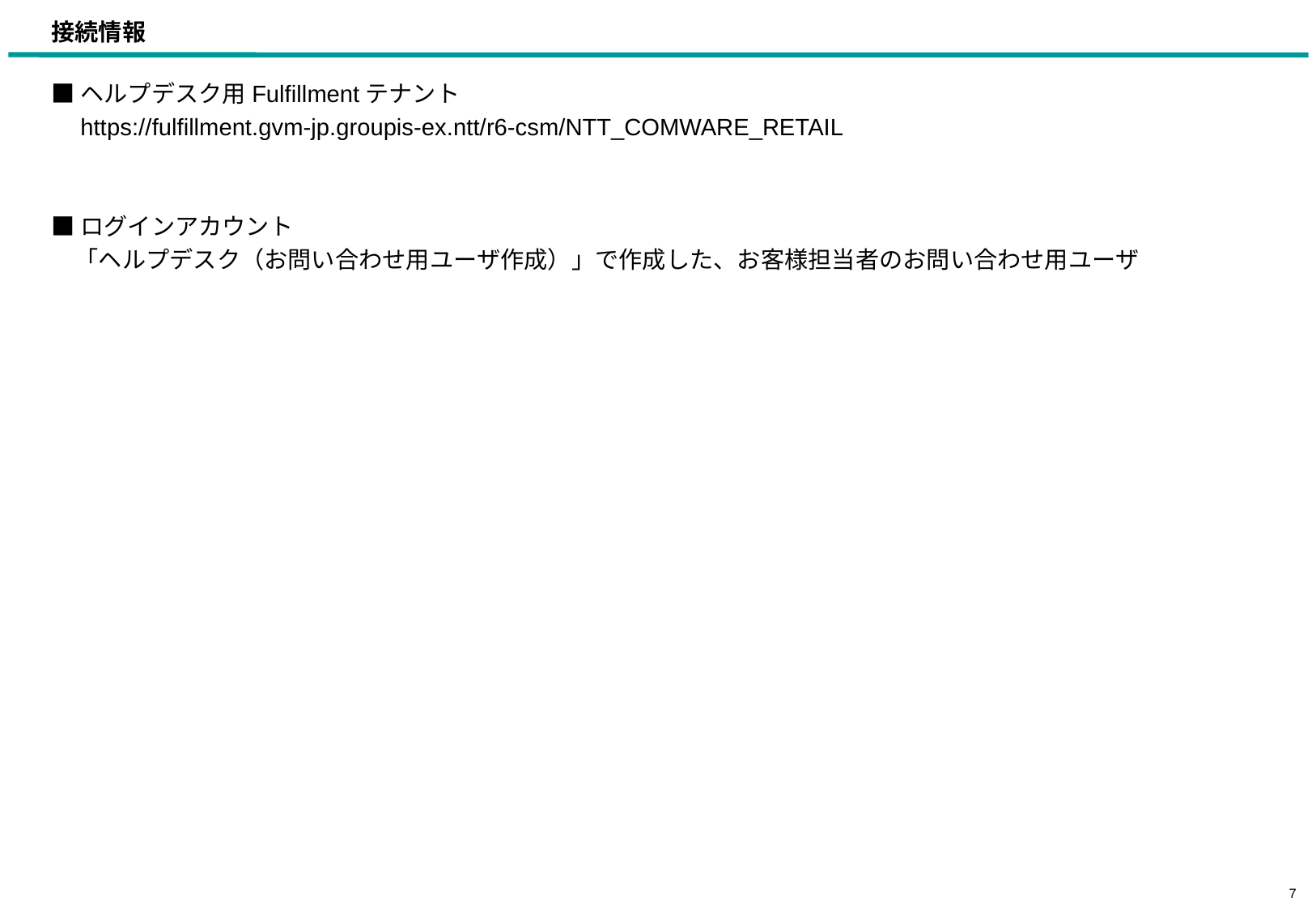

# 接続情報
■ヘルプデスク用Fulfillmentテナント
　https://fulfillment.gvm-jp.groupis-ex.ntt/r6-csm/NTT_COMWARE_RETAIL

■ログインアカウント
　「ヘルプデスク（お問い合わせ用ユーザ作成）」で作成した、お客様担当者のお問い合わせ用ユーザ

7